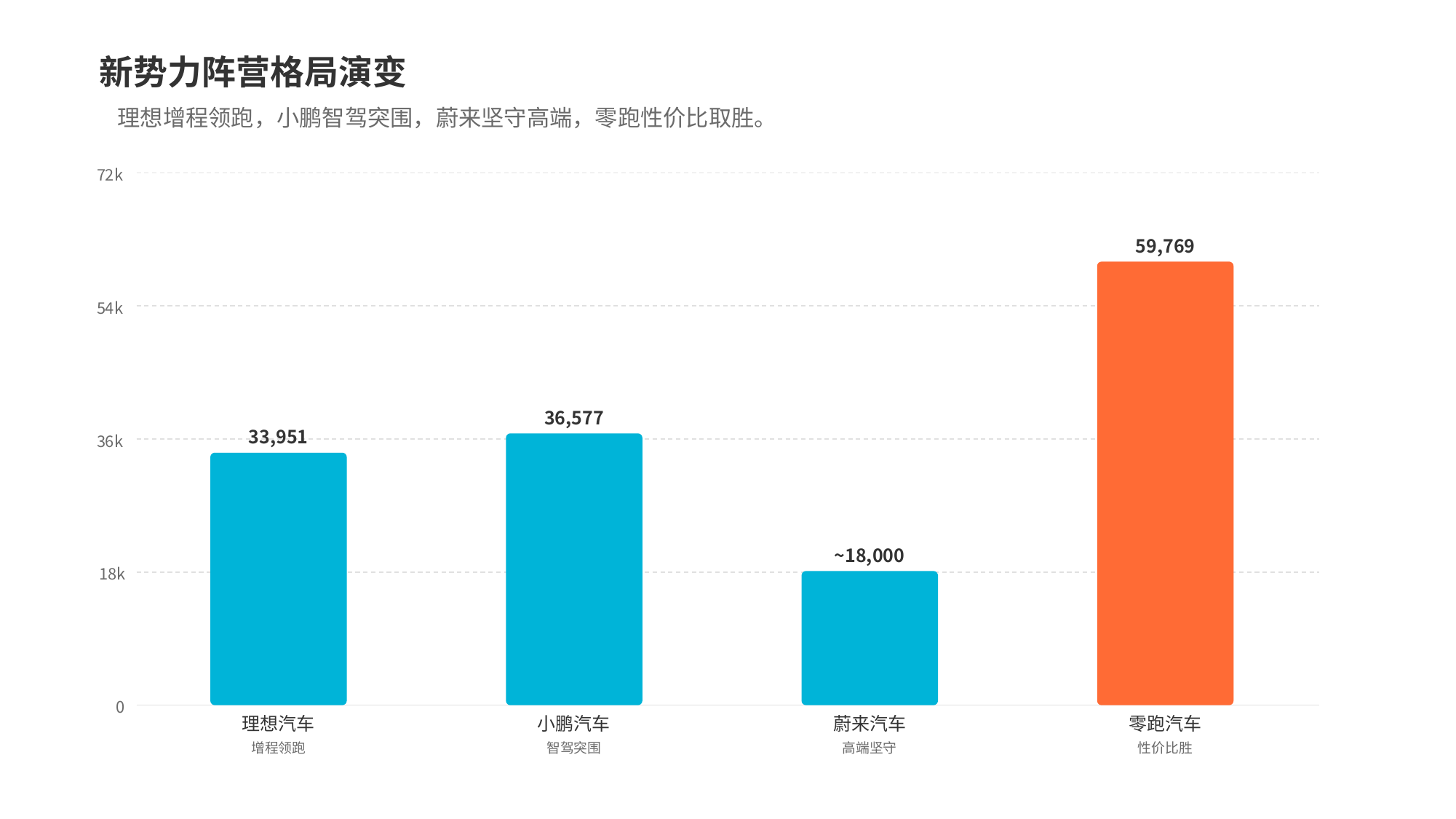

新势力阵营格局演变
理想增程领跑，小鹏智驾突围，蔚来坚守高端，零跑性价比取胜。
72k

59,769

54k

36,577
33,951
36k

~18,000
18k

0

理想汽车
小鹏汽车
蔚来汽车
零跑汽车
增程领跑
智驾突围
高端坚守
性价比胜